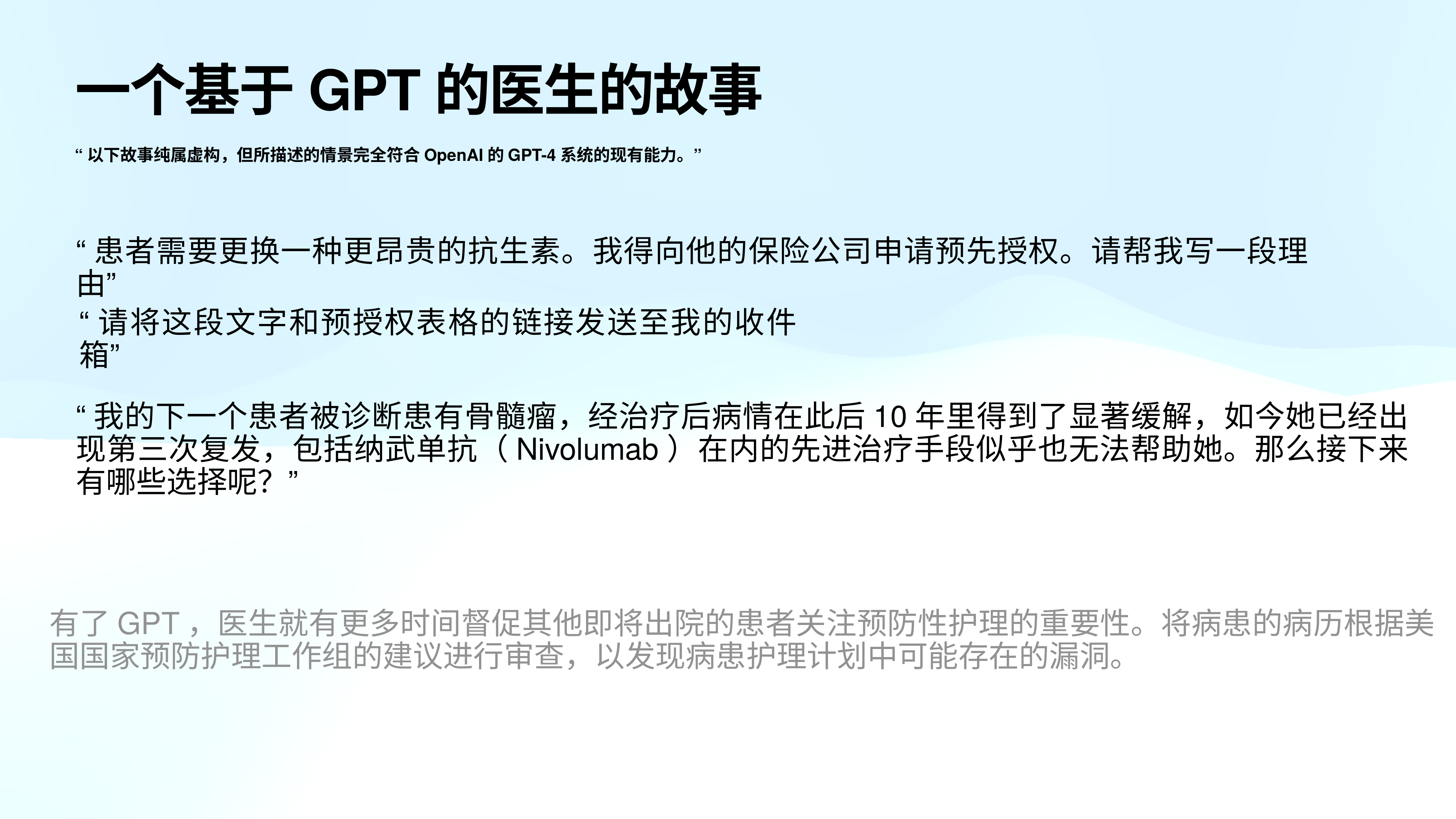

# 一个基于GPT的医生的故事
“以下故事纯属虚构，但所描述的情景完全符合OpenAI的GPT-4系统的现有能力。”
“患者需要更换一种更昂贵的抗生素。我得向他的保险公司申请预先授权。请帮我写一段理由”
“请将这段文字和预授权表格的链接发送至我的收件箱”
“我的下一个患者被诊断患有骨髓瘤，经治疗后病情在此后10年里得到了显著缓解，如今她已经出现第三次复发，包括纳武单抗（Nivolumab）在内的先进治疗手段似乎也无法帮助她。那么接下来有哪些选择呢？”
有了GPT，医生就有更多时间督促其他即将出院的患者关注预防性护理的重要性。将病患的病历根据美国国家预防护理工作组的建议进行审查，以发现病患护理计划中可能存在的漏洞。